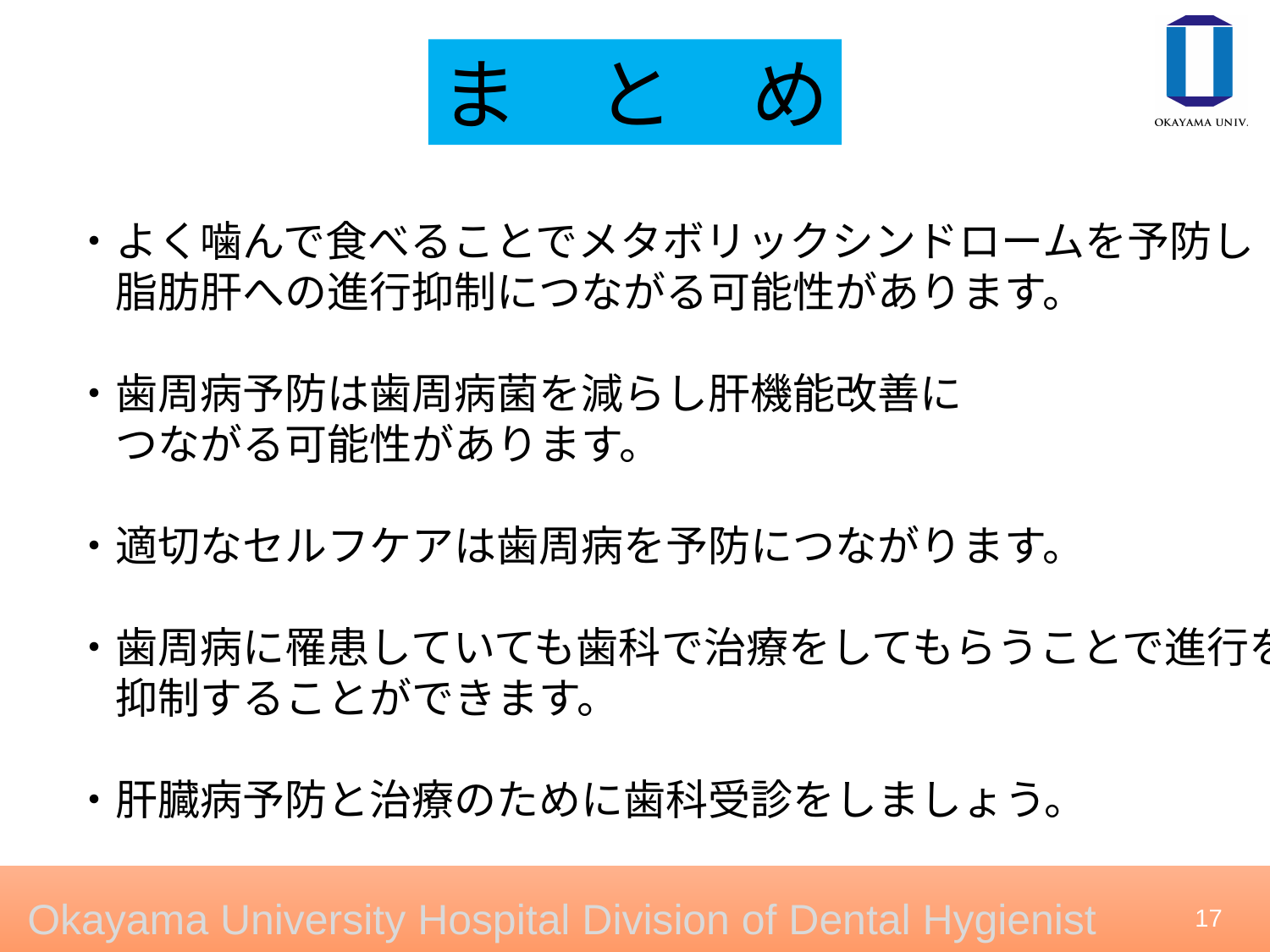

ま　と　め
・よく噛んで食べることでメタボリックシンドロームを予防し
　脂肪肝への進行抑制につながる可能性があります。

・歯周病予防は歯周病菌を減らし肝機能改善に
　つながる可能性があります。

・適切なセルフケアは歯周病を予防につながります。

・歯周病に罹患していても歯科で治療をしてもらうことで進行を
　抑制することができます。

・肝臓病予防と治療のために歯科受診をしましょう。

17